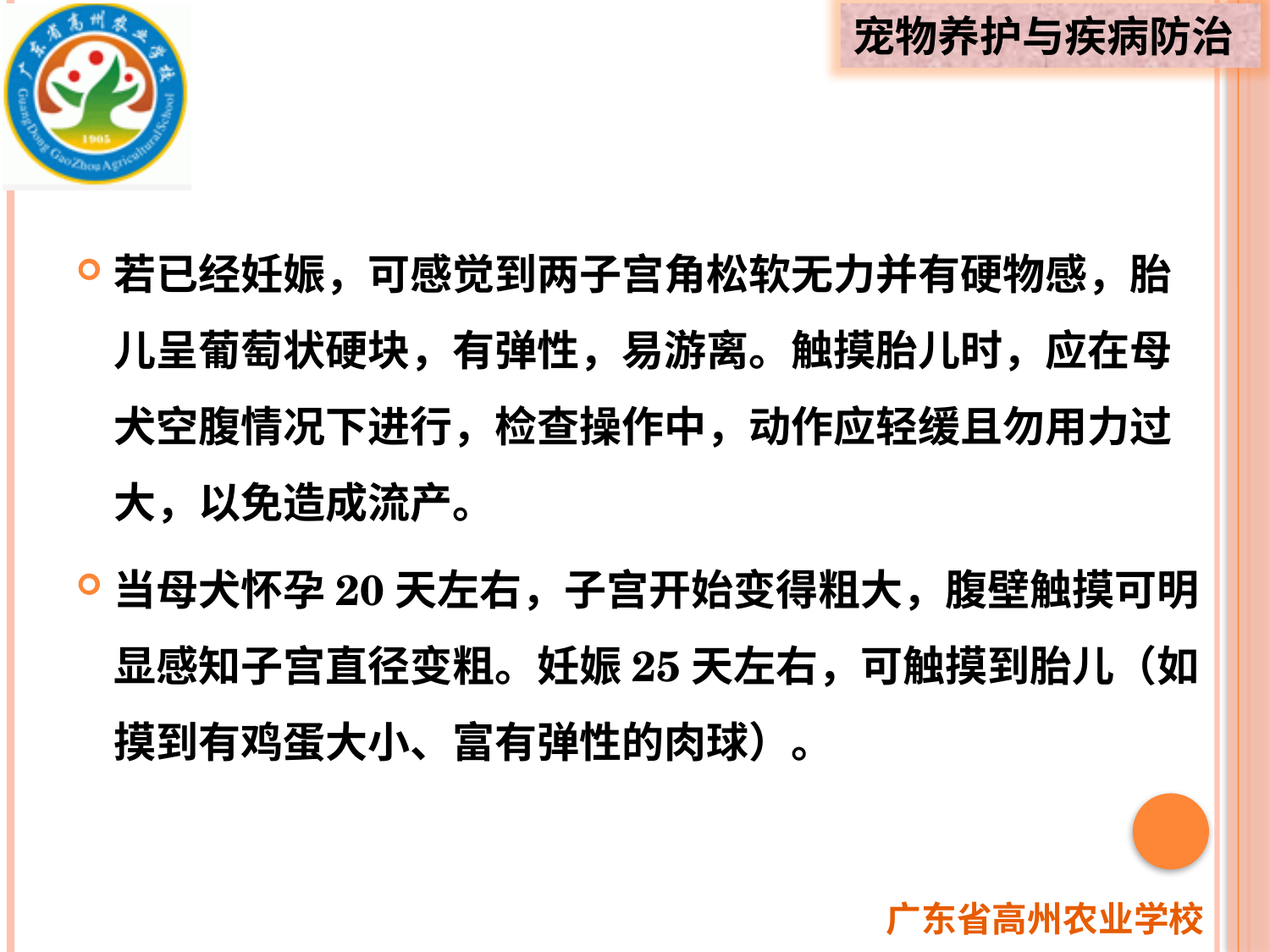

若已经妊娠，可感觉到两子宫角松软无力并有硬物感，胎儿呈葡萄状硬块，有弹性，易游离。触摸胎儿时，应在母犬空腹情况下进行，检查操作中，动作应轻缓且勿用力过大，以免造成流产。
当母犬怀孕20天左右，子宫开始变得粗大，腹壁触摸可明显感知子宫直径变粗。妊娠25天左右，可触摸到胎儿（如摸到有鸡蛋大小、富有弹性的肉球）。